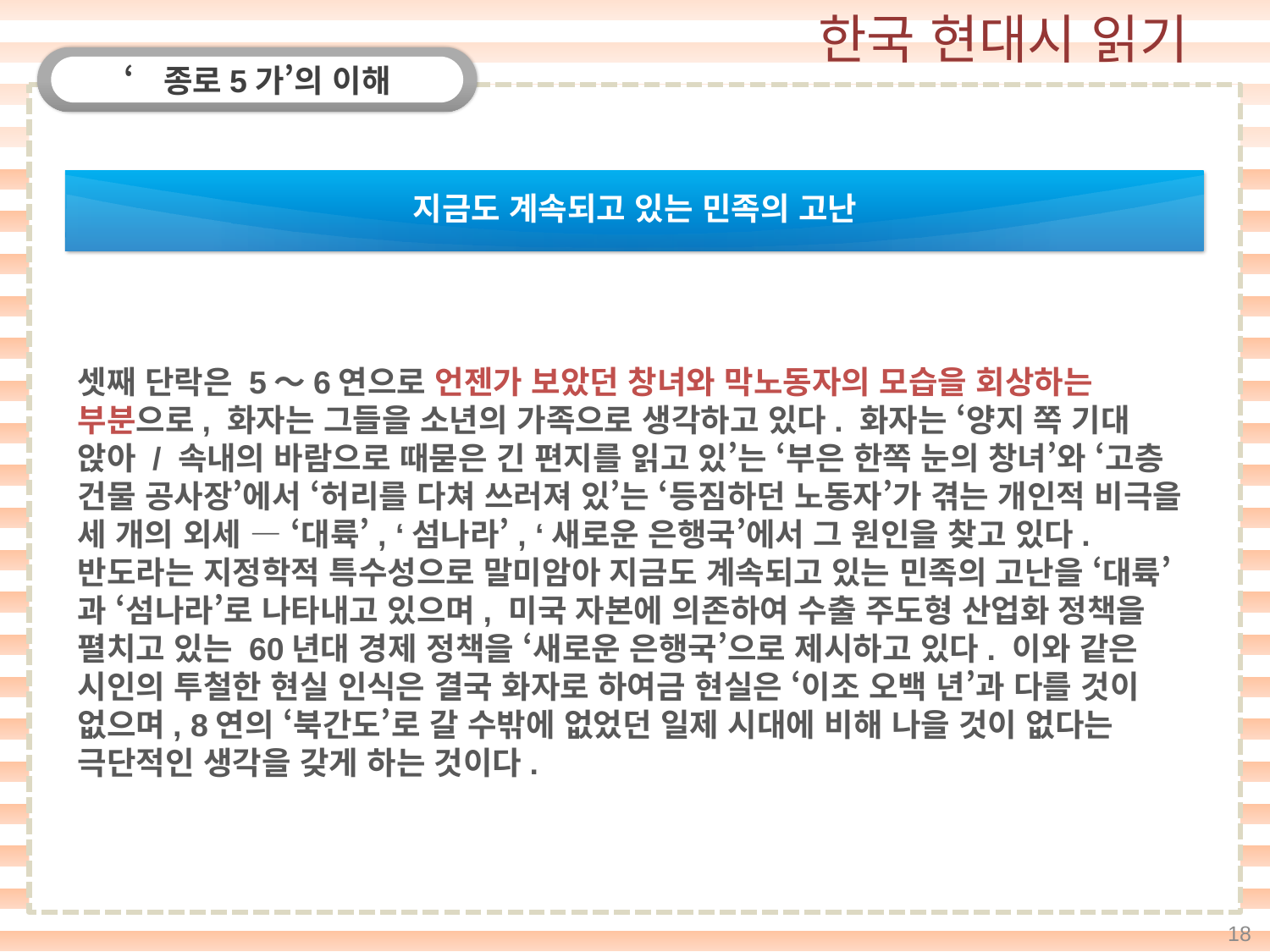

‘종로5가’의 이해

지금도 계속되고 있는 민족의 고난
셋째 단락은 5～6연으로 언젠가 보았던 창녀와 막노동자의 모습을 회상하는 부분으로, 화자는 그들을 소년의 가족으로 생각하고 있다. 화자는 ‘양지 쪽 기대 앉아 / 속내의 바람으로 때묻은 긴 편지를 읽고 있’는 ‘부은 한쪽 눈의 창녀’와 ‘고층 건물 공사장’에서 ‘허리를 다쳐 쓰러져 있’는 ‘등짐하던 노동자’가 겪는 개인적 비극을 세 개의 외세 ― ‘대륙’, ‘섬나라’, ‘새로운 은행국’에서 그 원인을 찾고 있다. 반도라는 지정학적 특수성으로 말미암아 지금도 계속되고 있는 민족의 고난을 ‘대륙’과 ‘섬나라’로 나타내고 있으며, 미국 자본에 의존하여 수출 주도형 산업화 정책을 펼치고 있는 60년대 경제 정책을 ‘새로운 은행국’으로 제시하고 있다. 이와 같은 시인의 투철한 현실 인식은 결국 화자로 하여금 현실은 ‘이조 오백 년’과 다를 것이 없으며, 8연의 ‘북간도’로 갈 수밖에 없었던 일제 시대에 비해 나을 것이 없다는 극단적인 생각을 갖게 하는 것이다.
18